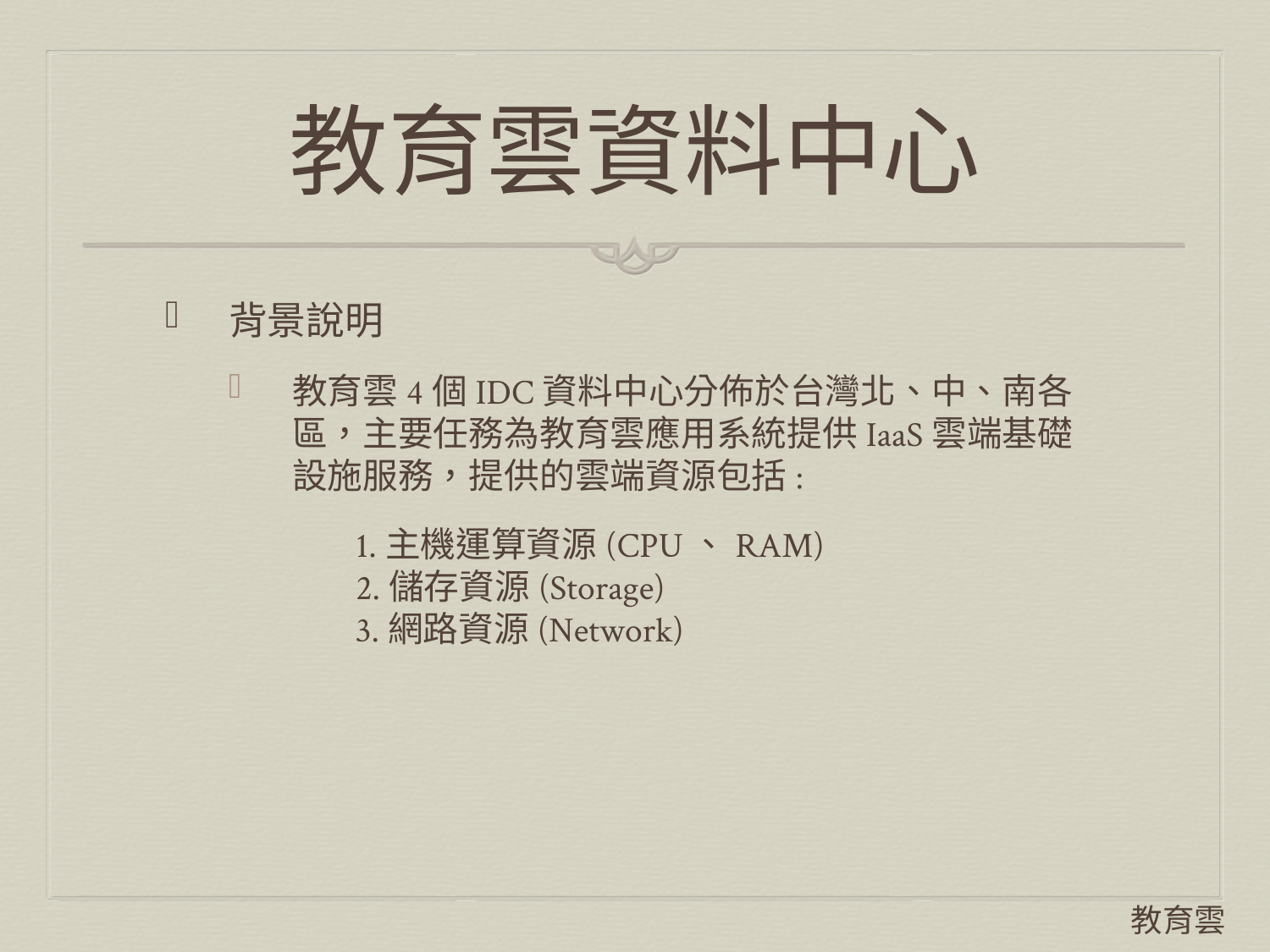

# 教育雲資料中心
背景說明
教育雲4個IDC資料中心分佈於台灣北、中、南各區，主要任務為教育雲應用系統提供IaaS雲端基礎設施服務，提供的雲端資源包括:
	1.主機運算資源(CPU、RAM)
	2.儲存資源(Storage)
	3.網路資源(Network)
教育雲